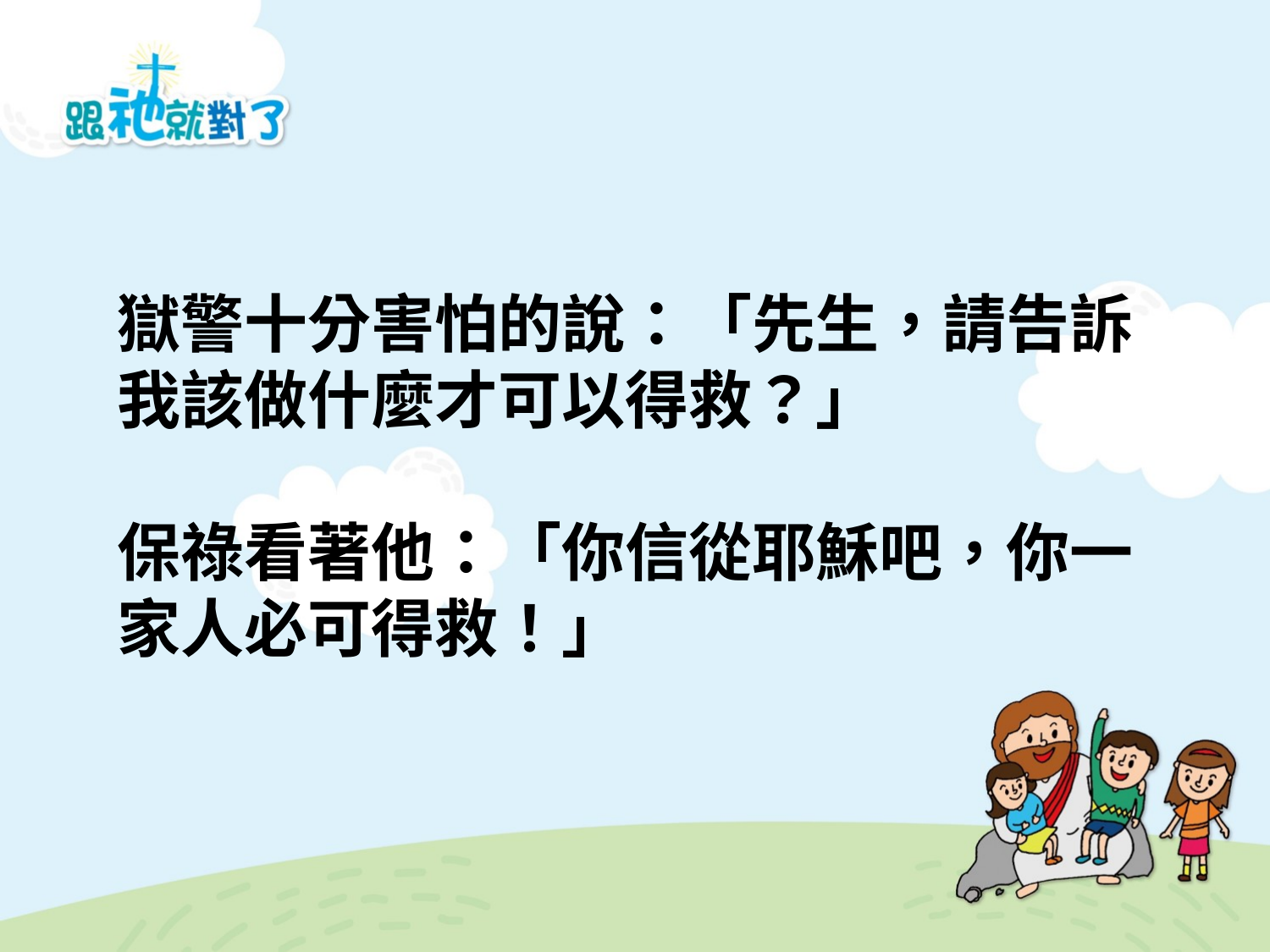

獄警十分害怕的說：「先生，請告訴我該做什麼才可以得救？」

保祿看著他：「你信從耶穌吧，你一家人必可得救！」